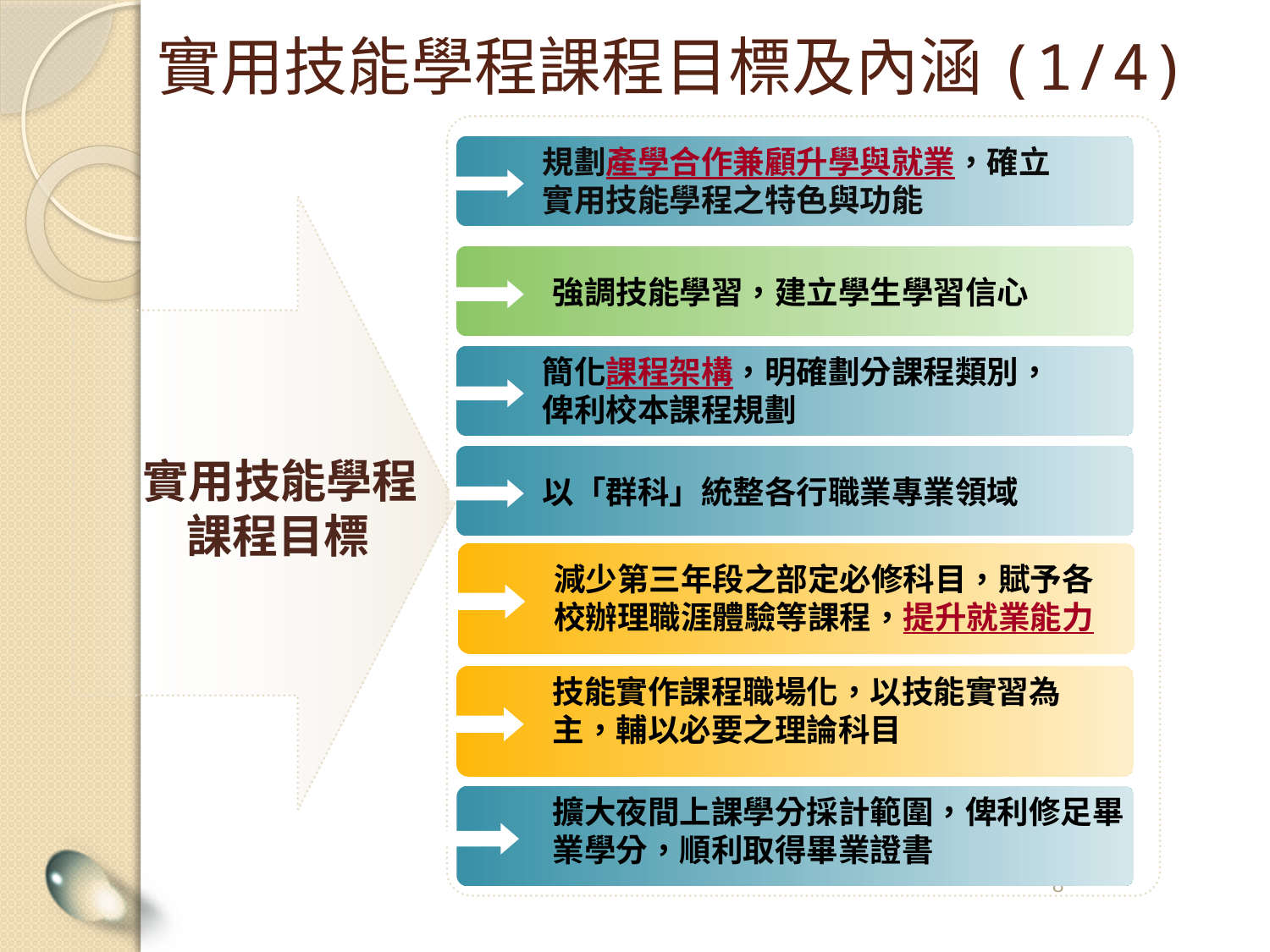

實用技能學程課程目標及內涵(1/4)

規劃產學合作兼顧升學與就業，確立實用技能學程之特色與功能

強調技能學習，建立學生學習信心

簡化課程架構，明確劃分課程類別，俾利校本課程規劃
 實用技能學程課程目標

以「群科」統整各行職業專業領域

減少第三年段之部定必修科目，賦予各校辦理職涯體驗等課程，提升就業能力

技能實作課程職場化，以技能實習為主，輔以必要之理論科目

擴大夜間上課學分採計範圍，俾利修足畢業學分，順利取得畢業證書
8